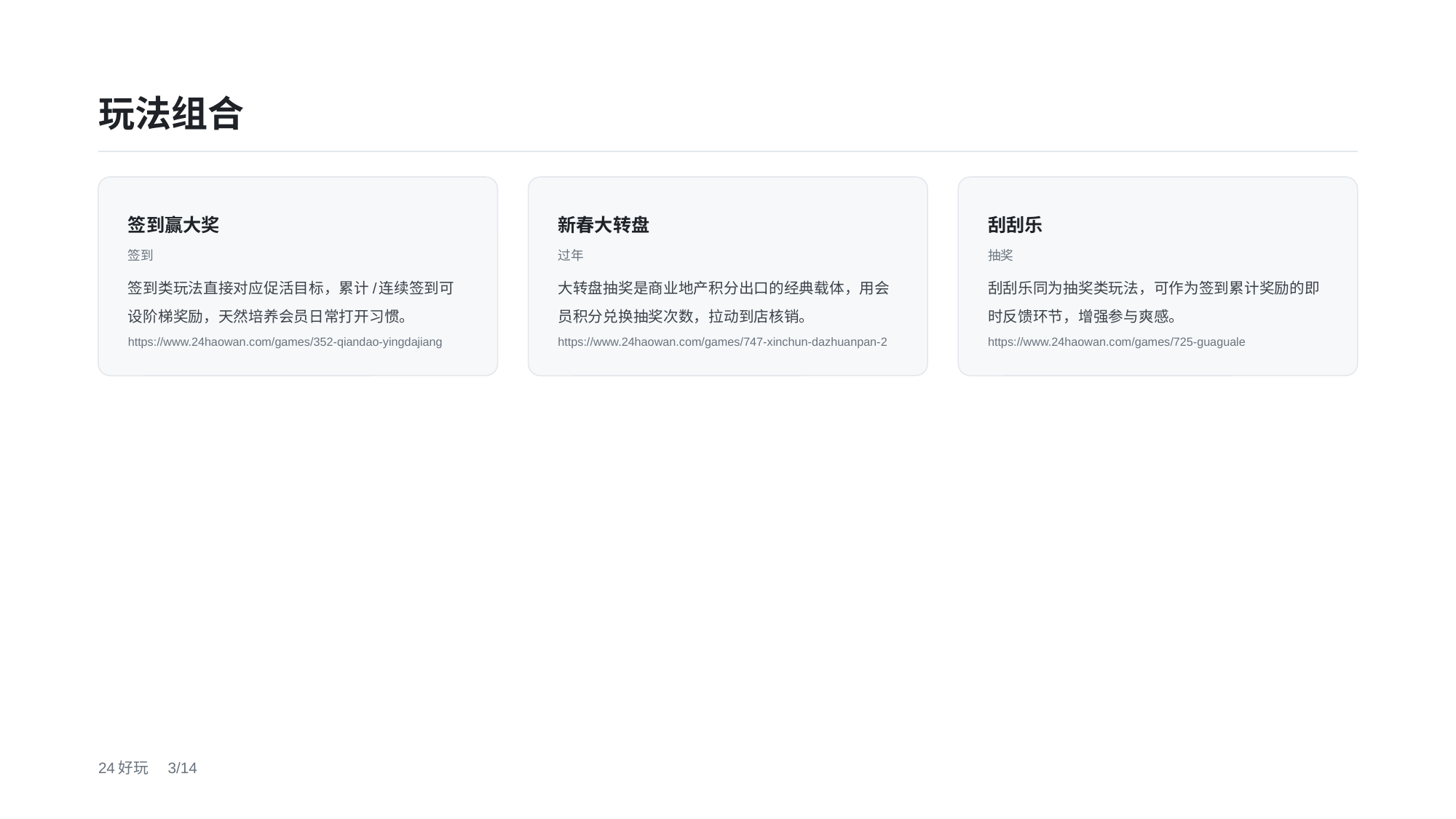

玩法组合

签到赢大奖
签到
签到类玩法直接对应促活目标，累计/连续签到可设阶梯奖励，天然培养会员日常打开习惯。
https://www.24haowan.com/games/352-qiandao-yingdajiang
新春大转盘
过年
大转盘抽奖是商业地产积分出口的经典载体，用会员积分兑换抽奖次数，拉动到店核销。
https://www.24haowan.com/games/747-xinchun-dazhuanpan-2
刮刮乐
抽奖
刮刮乐同为抽奖类玩法，可作为签到累计奖励的即时反馈环节，增强参与爽感。
https://www.24haowan.com/games/725-guaguale
24好玩　3/14